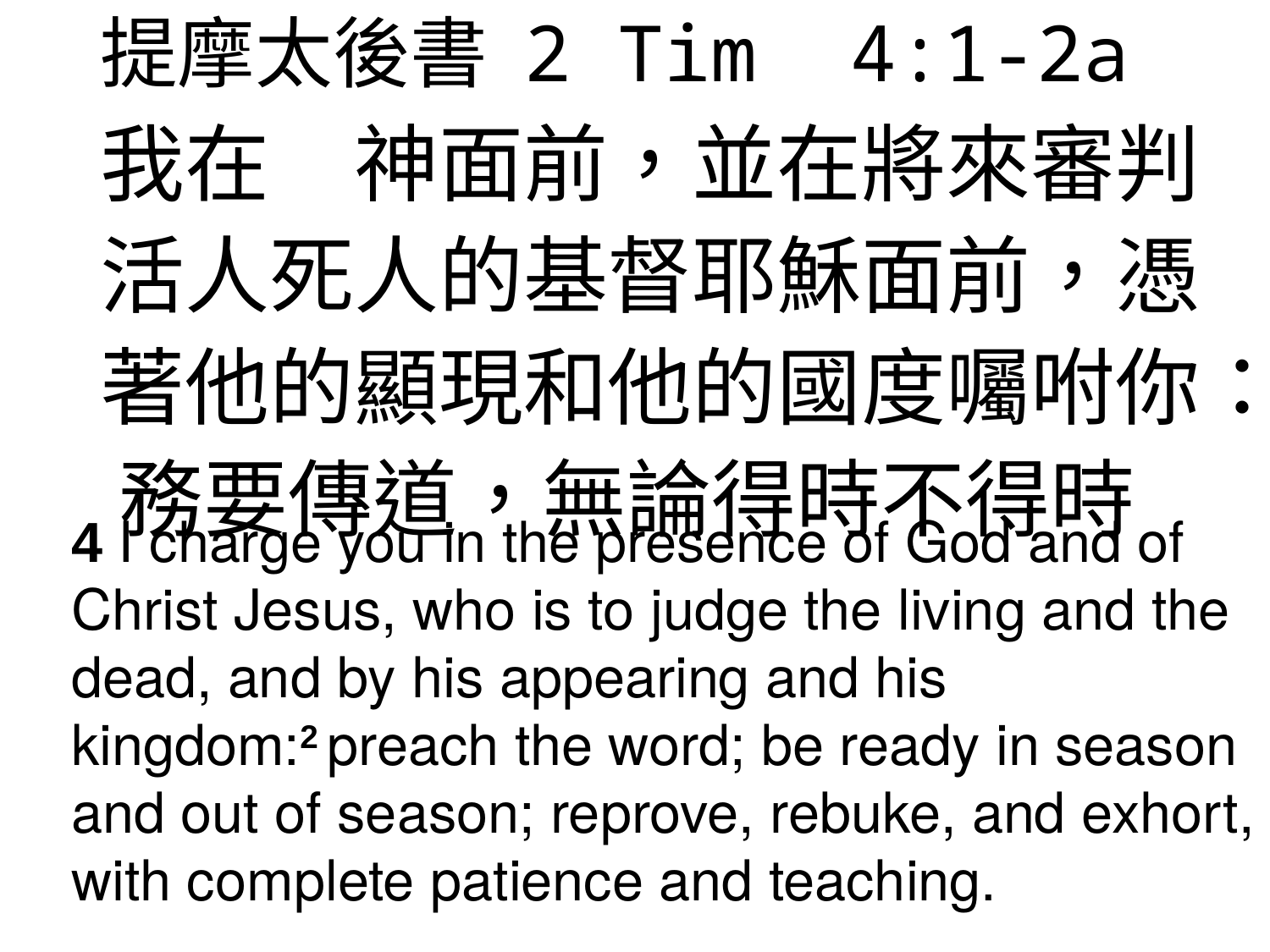

# 提摩太後書 2 Tim  4:1-2a
我在　神面前，並在將來審判活人死人的基督耶穌面前，憑著他的顯現和他的國度囑咐你： 務要傳道，無論得時不得時
4 I charge you in the presence of God and of Christ Jesus, who is to judge the living and the dead, and by his appearing and his kingdom:2 preach the word; be ready in season and out of season; reprove, rebuke, and exhort, with complete patience and teaching.